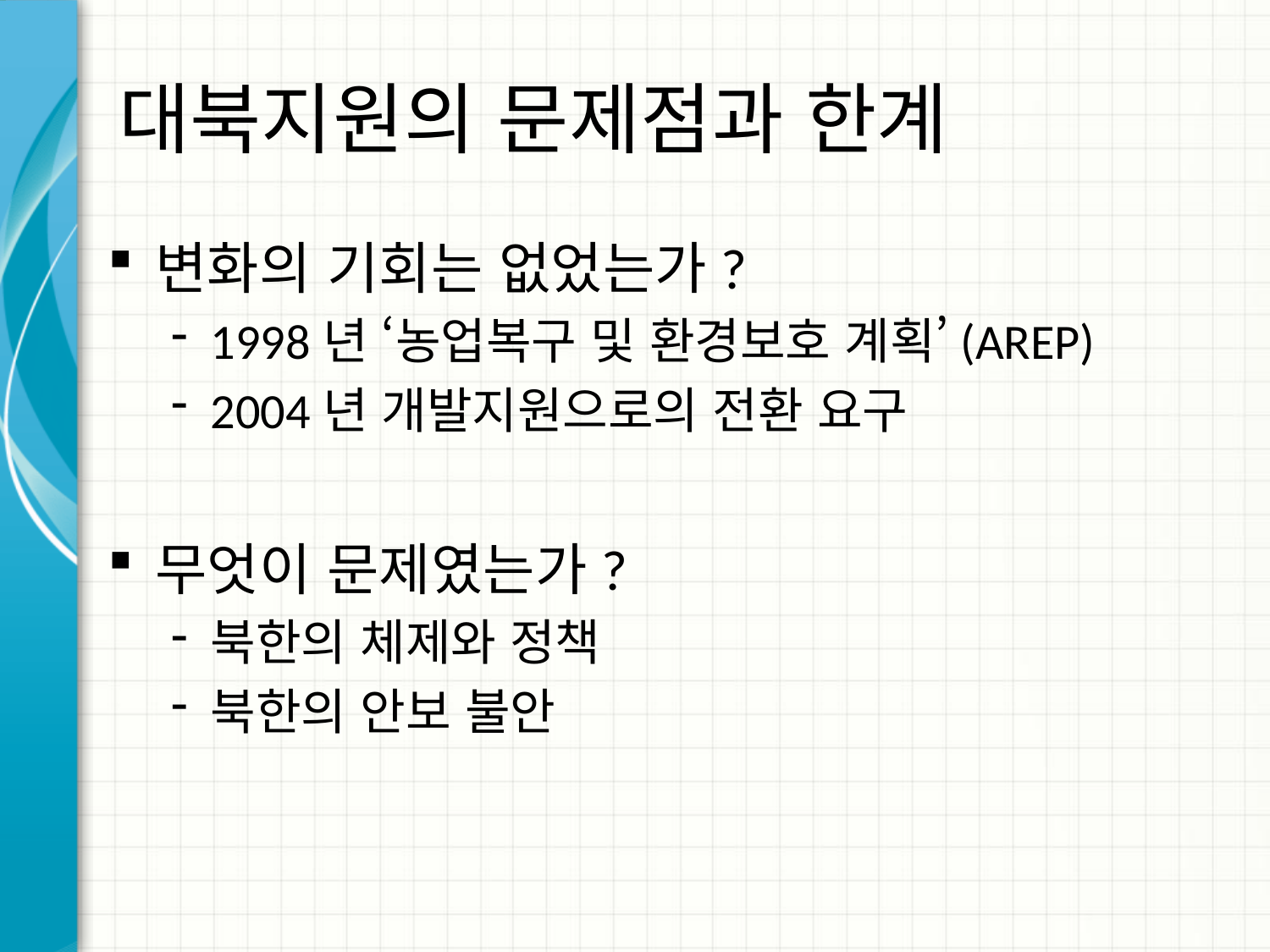

# 대북지원의 문제점과 한계
변화의 기회는 없었는가?
1998년 ‘농업복구 및 환경보호 계획’(AREP)
2004년 개발지원으로의 전환 요구

무엇이 문제였는가?
북한의 체제와 정책
북한의 안보 불안